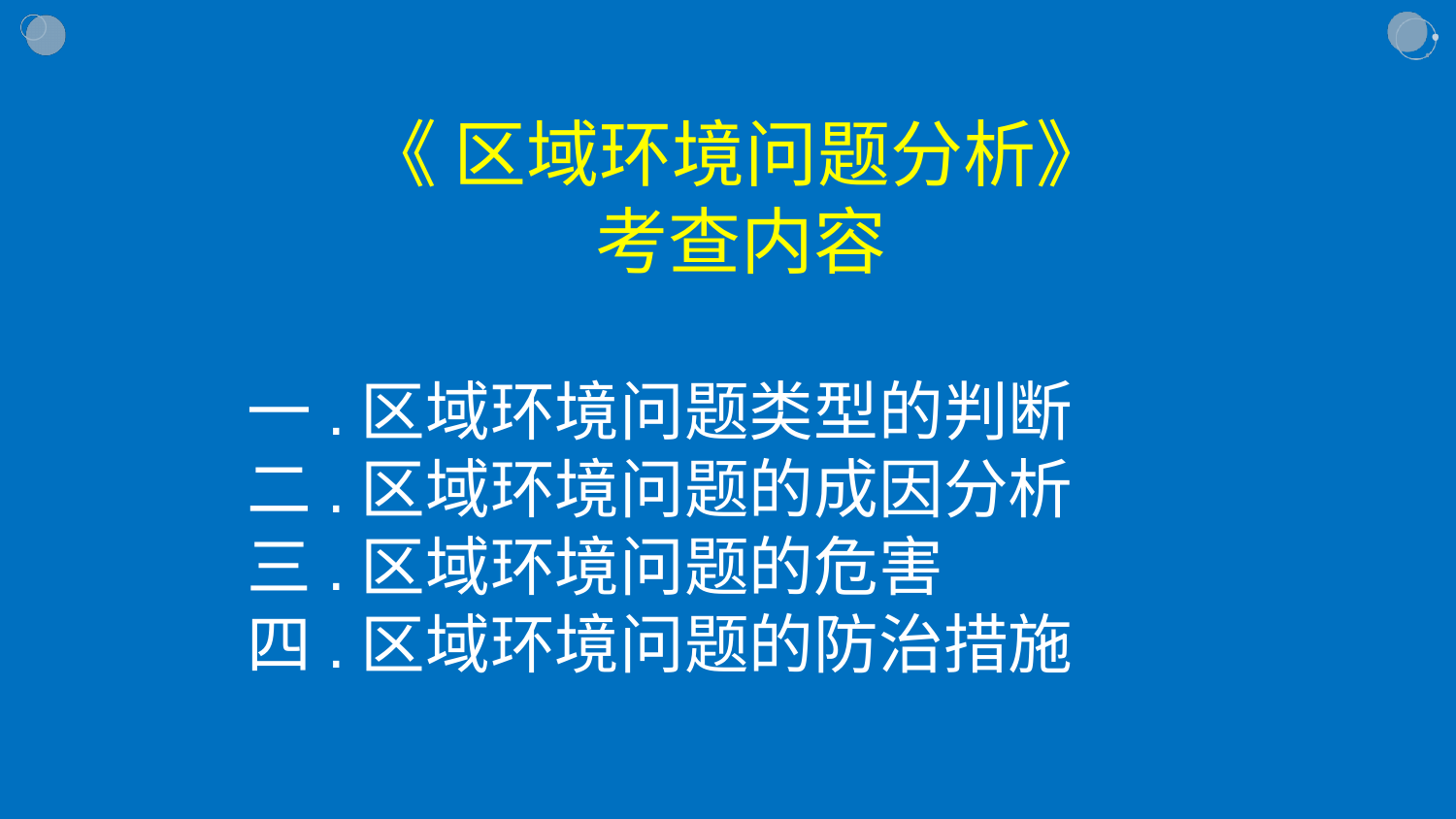

《 区域环境问题分析》
  考查内容

       一.区域环境问题类型的判断
       二.区域环境问题的成因分析
       三.区域环境问题的危害
       四.区域环境问题的防治措施